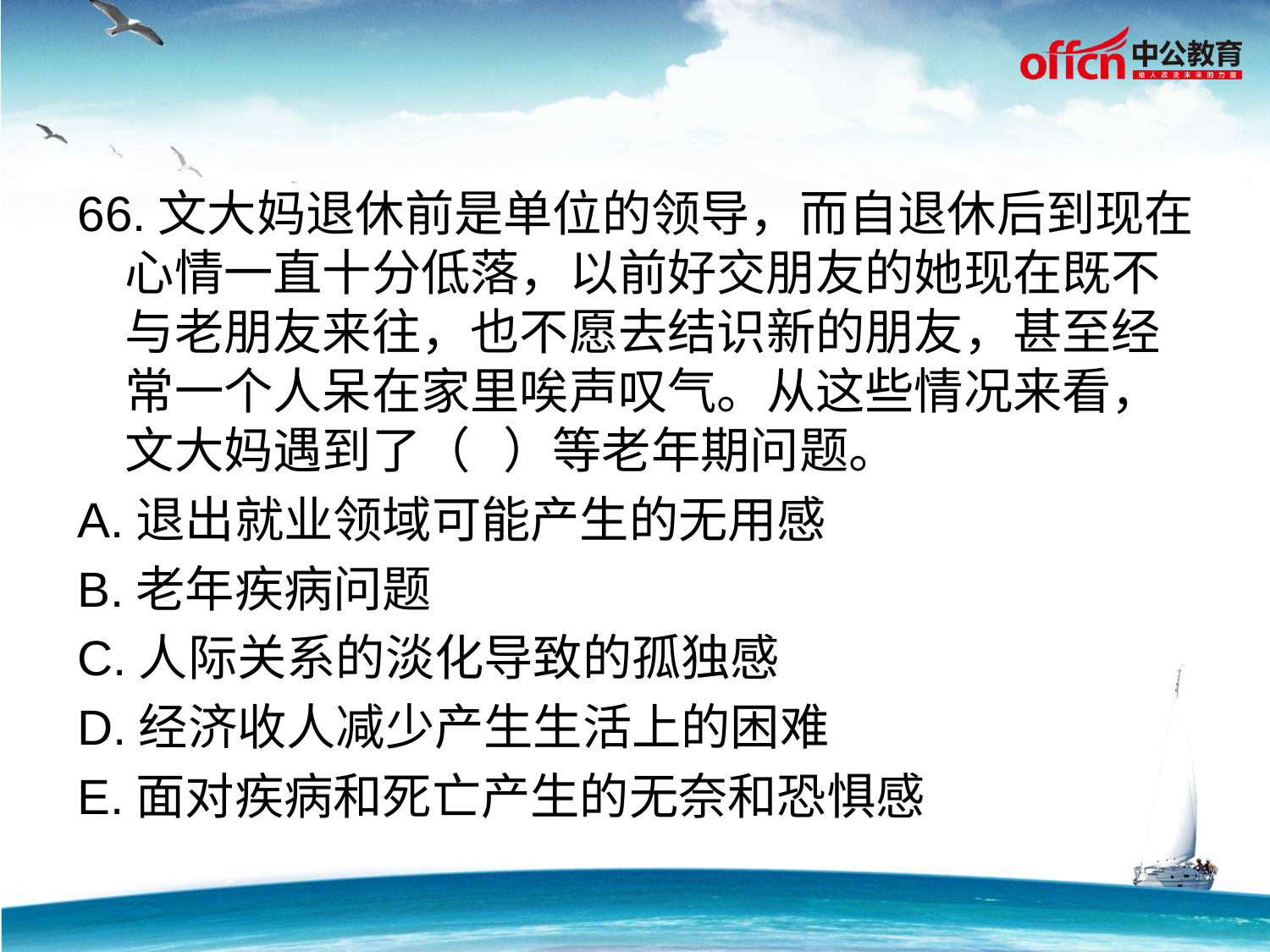

66.文大妈退休前是单位的领导，而自退休后到现在心情一直十分低落，以前好交朋友的她现在既不与老朋友来往，也不愿去结识新的朋友，甚至经常一个人呆在家里唉声叹气。从这些情况来看，文大妈遇到了（   ）等老年期问题。
A.退出就业领域可能产生的无用感
B.老年疾病问题
C.人际关系的淡化导致的孤独感
D.经济收人减少产生生活上的困难
E.面对疾病和死亡产生的无奈和恐惧感